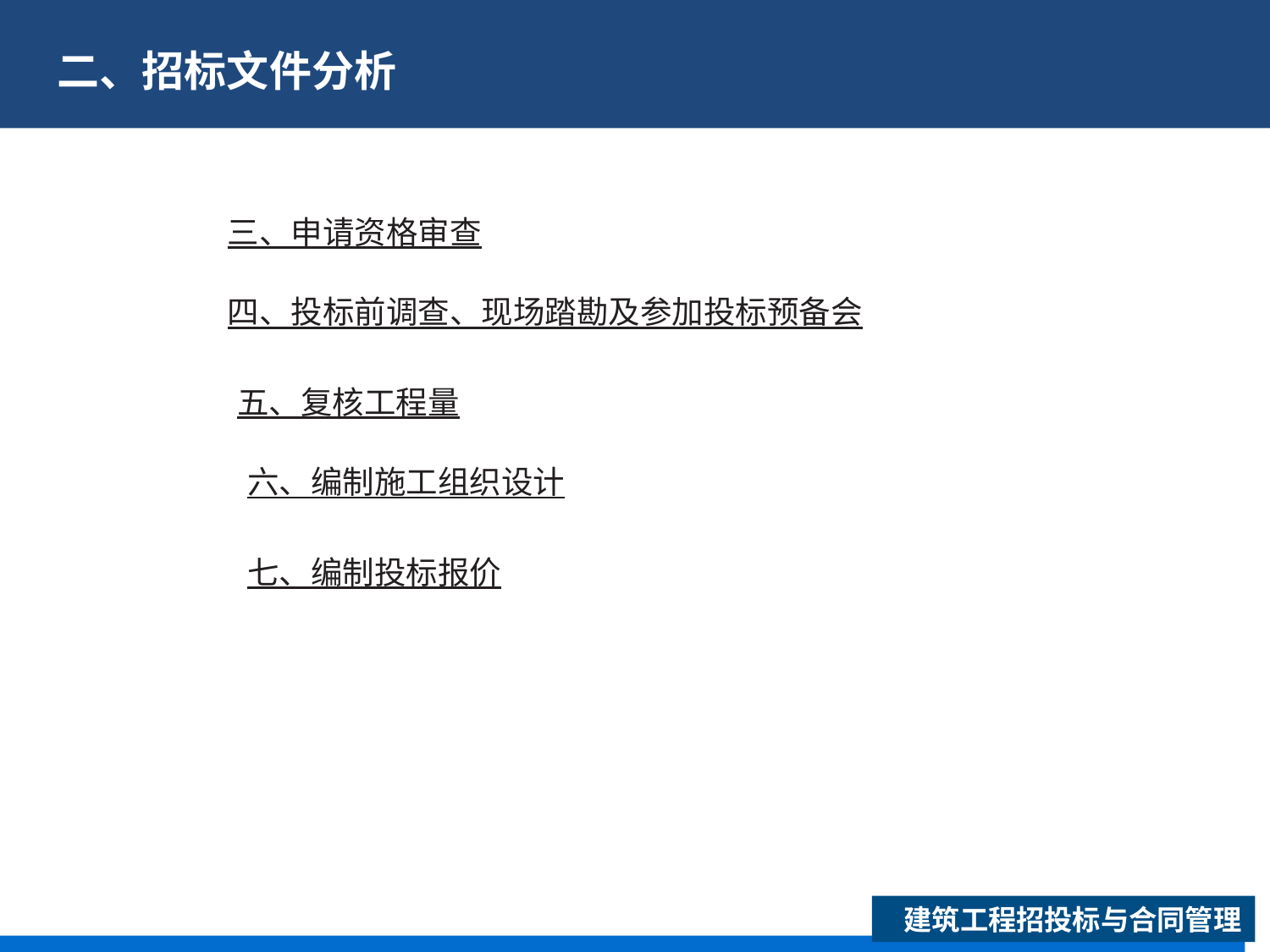

# 二、招标文件分析
三、申请资格审查
四、投标前调查、现场踏勘及参加投标预备会
五、复核工程量
六、编制施工组织设计
七、编制投标报价
  建筑工程招投标与合同管理
XXXXXXXXXXXXXXXXXX